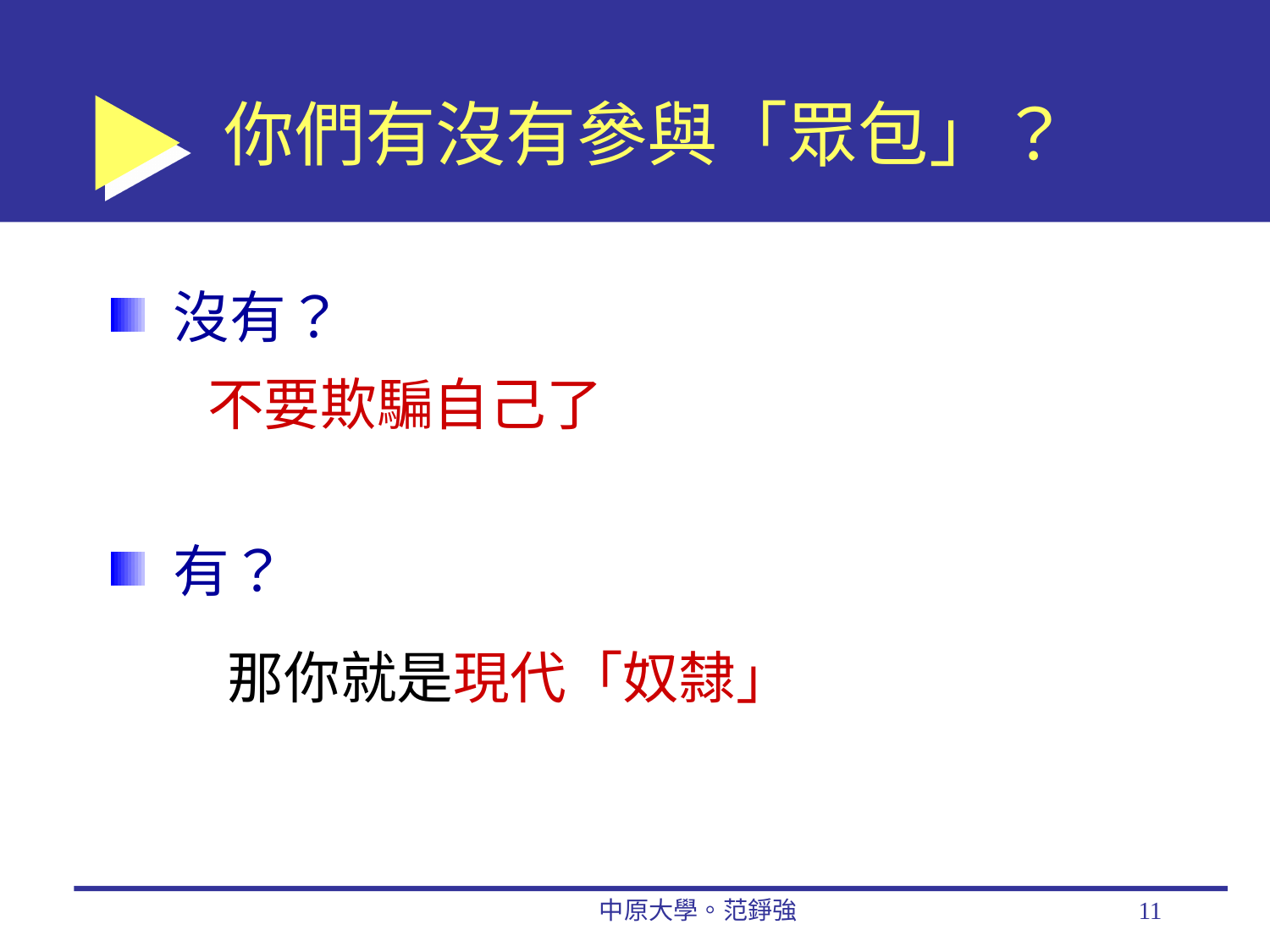

# 你們有沒有參與「眾包」？
沒有？

有？
不要欺騙自己了
那你就是現代「奴隸」
中原大學。范錚強
11